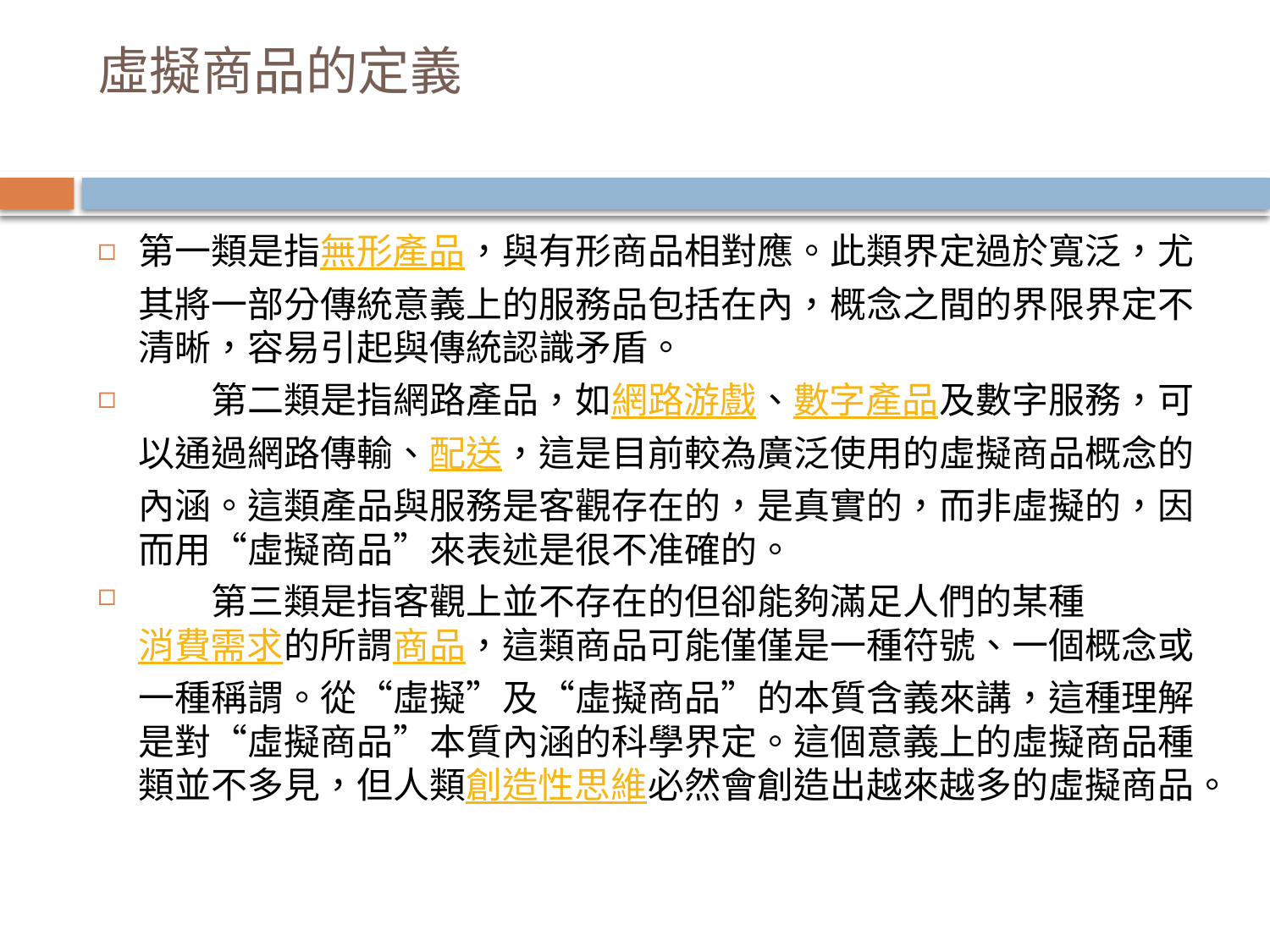

# 虛擬商品的定義
第一類是指無形產品，與有形商品相對應。此類界定過於寬泛，尤其將一部分傳統意義上的服務品包括在內，概念之間的界限界定不清晰，容易引起與傳統認識矛盾。
　　第二類是指網路產品，如網路游戲、數字產品及數字服務，可以通過網路傳輸、配送，這是目前較為廣泛使用的虛擬商品概念的內涵。這類產品與服務是客觀存在的，是真實的，而非虛擬的，因而用“虛擬商品”來表述是很不准確的。
　　第三類是指客觀上並不存在的但卻能夠滿足人們的某種消費需求的所謂商品，這類商品可能僅僅是一種符號、一個概念或一種稱謂。從“虛擬”及“虛擬商品”的本質含義來講，這種理解是對“虛擬商品”本質內涵的科學界定。這個意義上的虛擬商品種類並不多見，但人類創造性思維必然會創造出越來越多的虛擬商品。